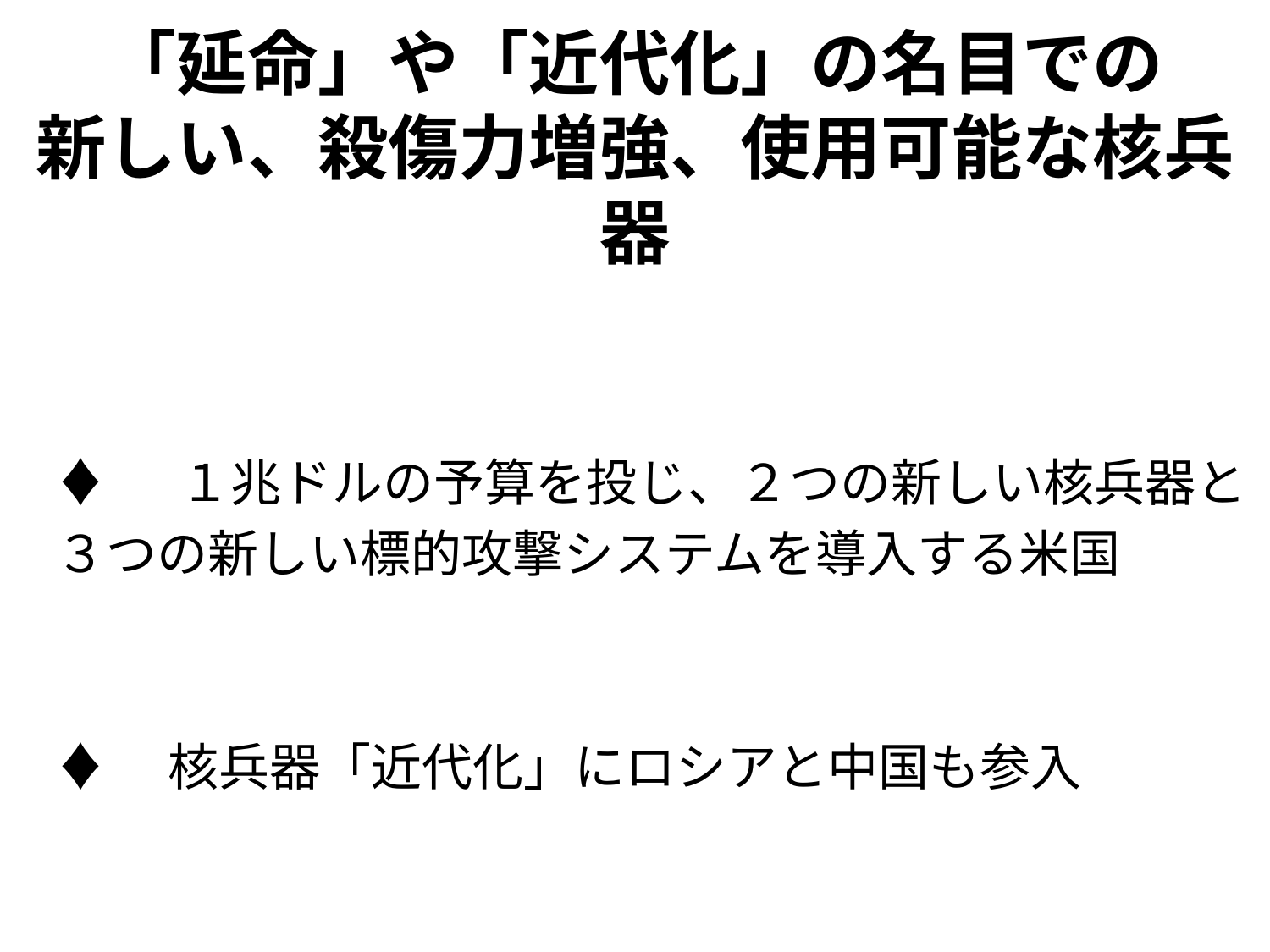

# 「延命」や「近代化」の名目での 新しい、殺傷力増強、使用可能な核兵器
♦ 　１兆ドルの予算を投じ、２つの新しい核兵器と
３つの新しい標的攻撃システムを導入する米国

♦　核兵器「近代化」にロシアと中国も参入